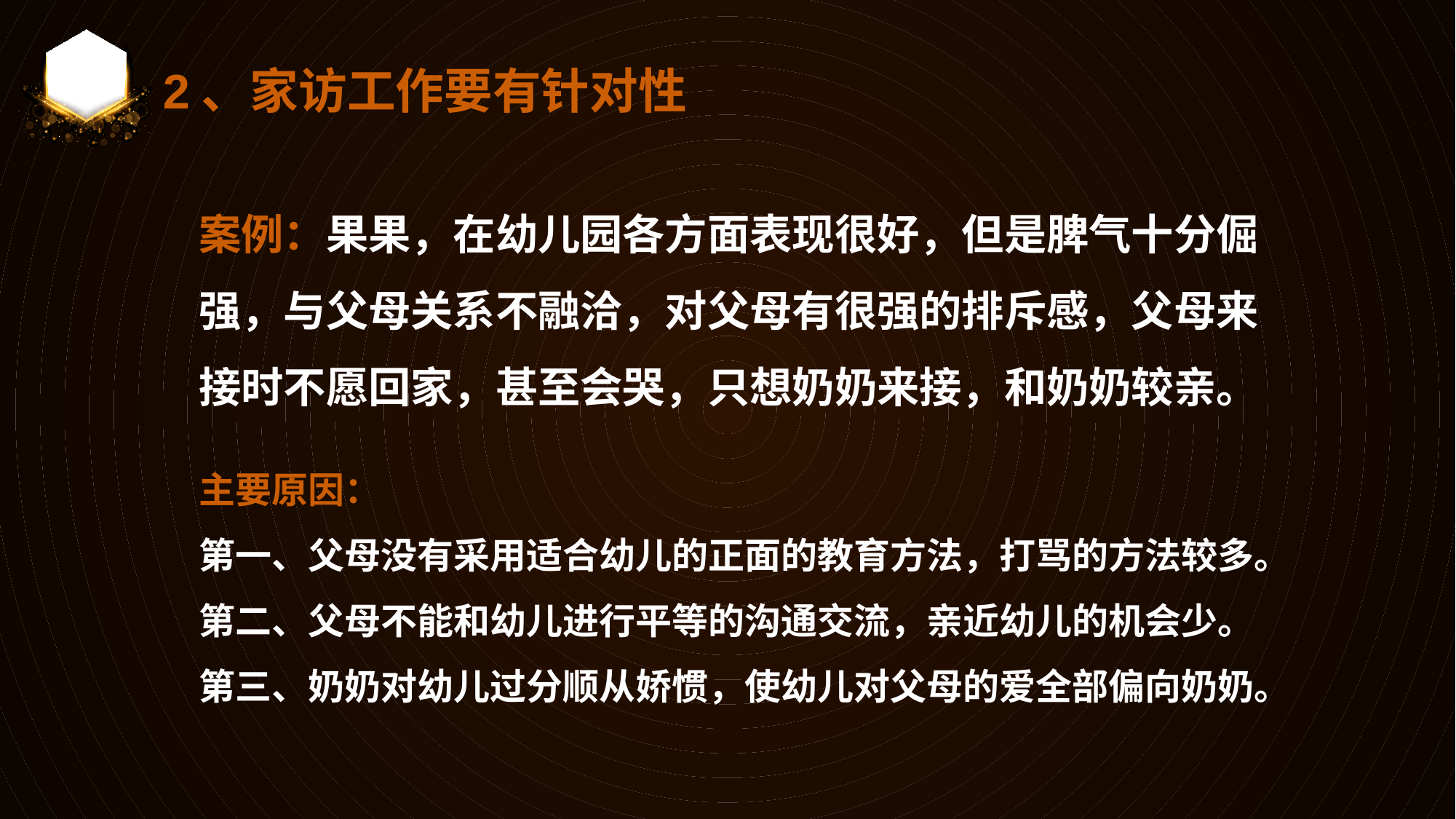

2、家访工作要有针对性
案例：果果，在幼儿园各方面表现很好，但是脾气十分倔强，与父母关系不融洽，对父母有很强的排斥感，父母来接时不愿回家，甚至会哭，只想奶奶来接，和奶奶较亲。
主要原因：
第一、父母没有采用适合幼儿的正面的教育方法，打骂的方法较多。
第二、父母不能和幼儿进行平等的沟通交流，亲近幼儿的机会少。
第三、奶奶对幼儿过分顺从娇惯，使幼儿对父母的爱全部偏向奶奶。